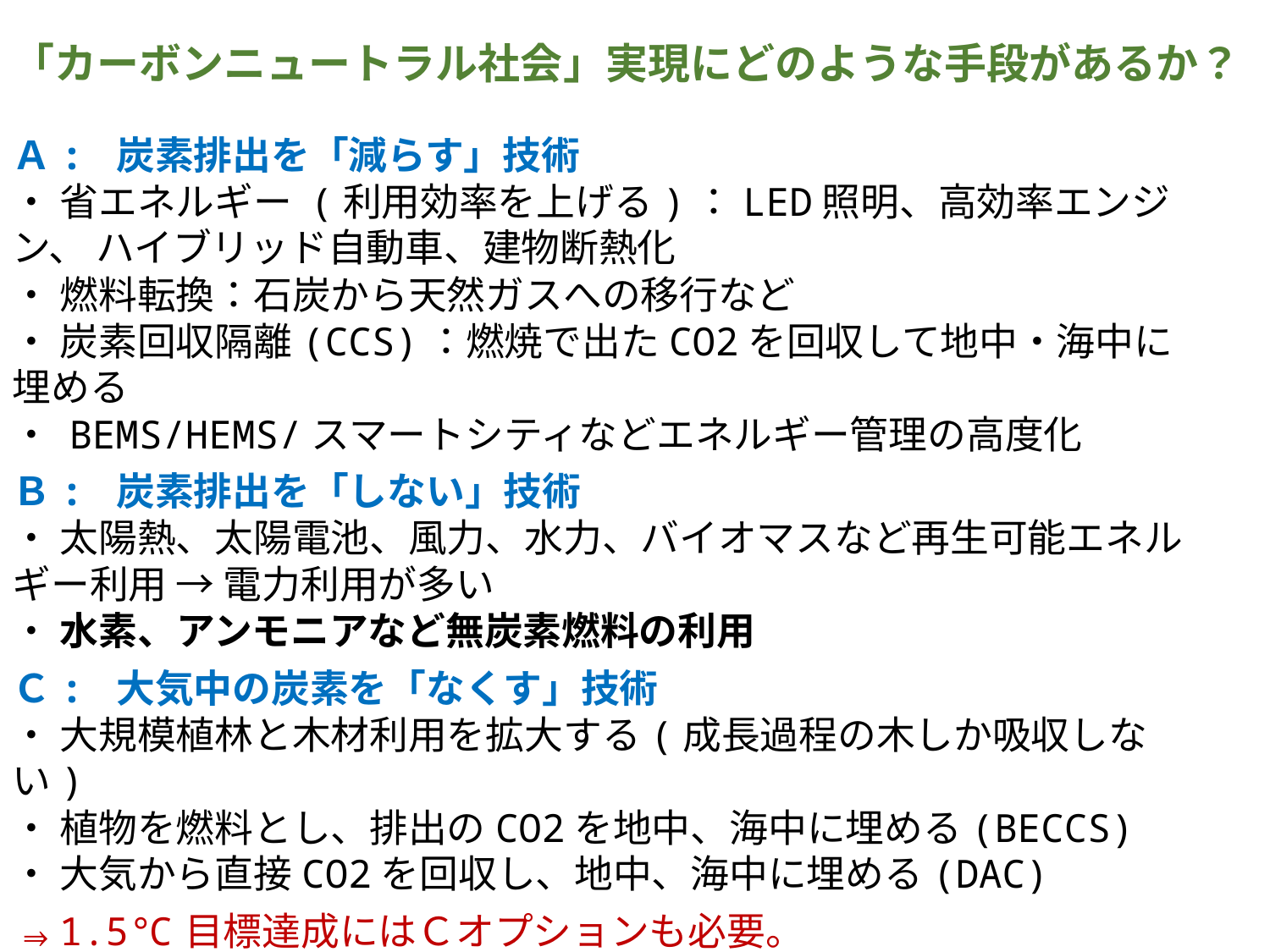

「カーボンニュートラル社会」実現にどのような手段があるか？
Ａ: 炭素排出を「減らす」技術
・ 省エネルギー (利用効率を上げる)：LED照明、高効率エンジン、 ハイブリッド自動車、建物断熱化
・ 燃料転換：石炭から天然ガスへの移行など
・ 炭素回収隔離(CCS)：燃焼で出たCO2を回収して地中・海中に埋める
・ BEMS/HEMS/スマートシティなどエネルギー管理の高度化
Ｂ: 炭素排出を「しない」技術
・ 太陽熱、太陽電池、風力、水力、バイオマスなど再生可能エネルギー利用 → 電力利用が多い
・ 水素、アンモニアなど無炭素燃料の利用
Ｃ: 大気中の炭素を「なくす」技術
・ 大規模植林と木材利用を拡大する(成長過程の木しか吸収しない)
・ 植物を燃料とし、排出のCO2を地中、海中に埋める(BECCS)
・ 大気から直接CO2を回収し、地中、海中に埋める(DAC)
⇒1.5℃目標達成にはＣオプションも必要。